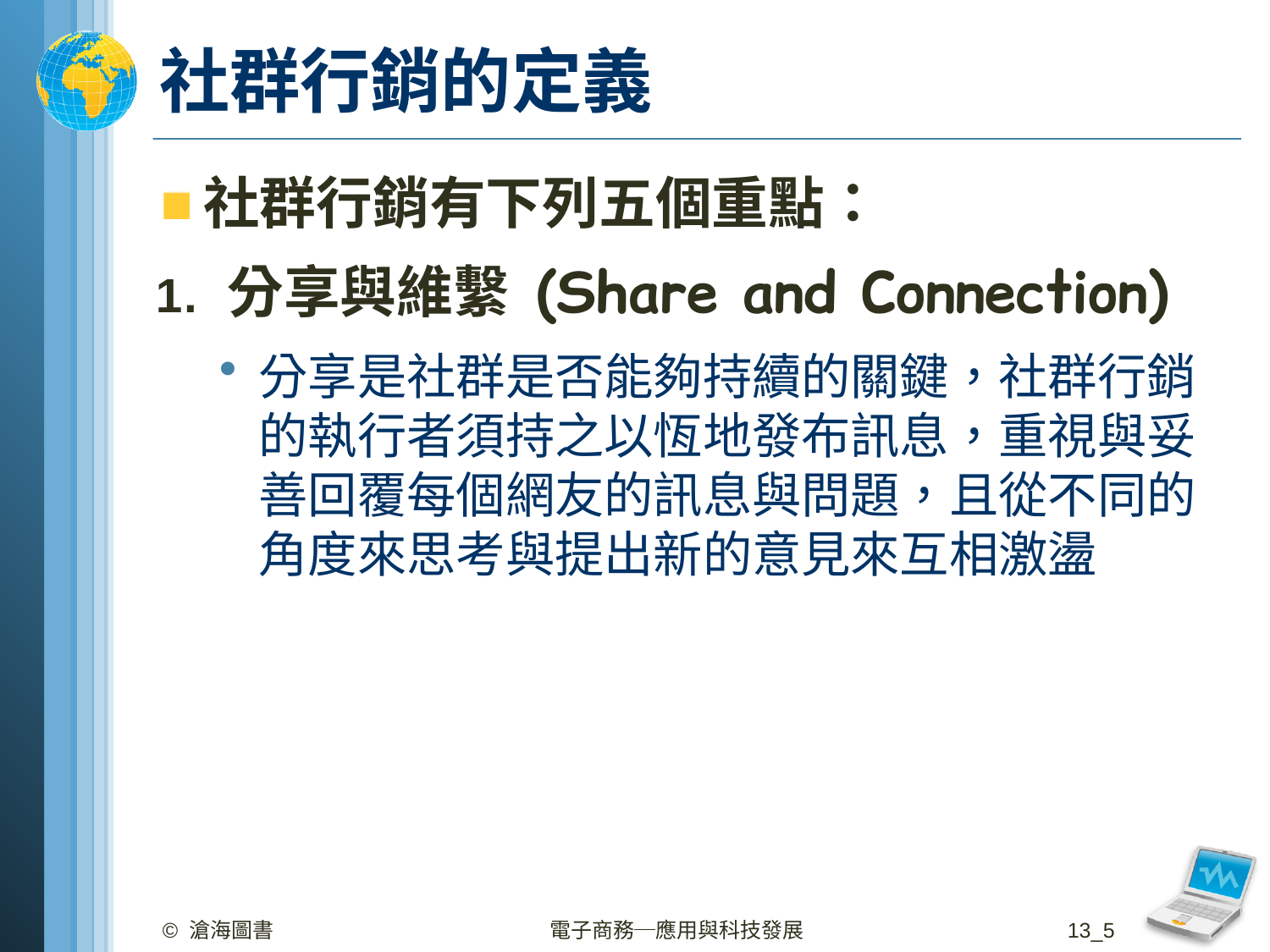

# 社群行銷的定義
社群行銷有下列五個重點：
分享與維繫 (Share and Connection)
分享是社群是否能夠持續的關鍵，社群行銷的執行者須持之以恆地發布訊息，重視與妥善回覆每個網友的訊息與問題，且從不同的角度來思考與提出新的意見來互相激盪
© 滄海圖書
電子商務─應用與科技發展
13_5